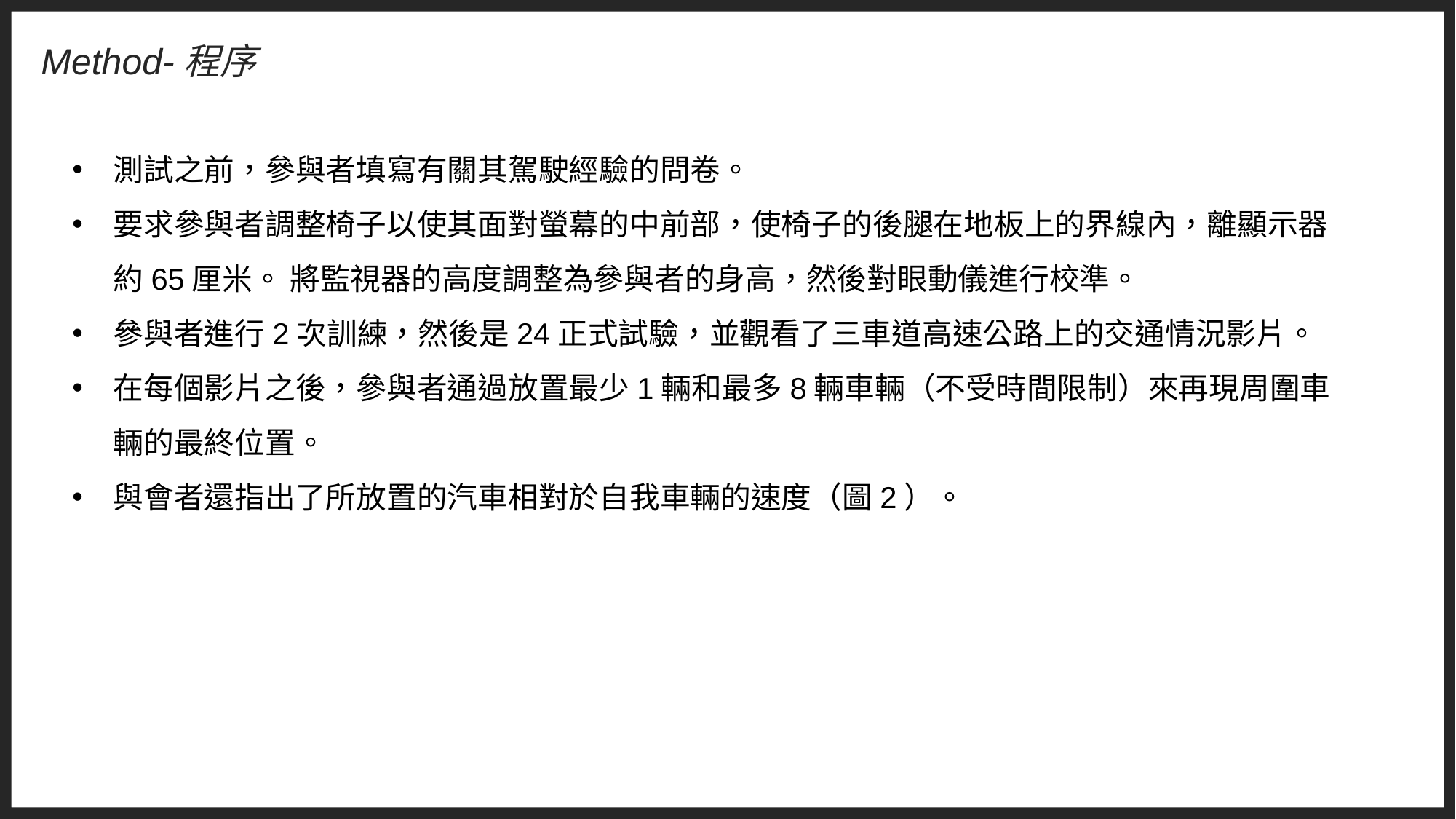

Method-程序
測試之前，參與者填寫有關其駕駛經驗的問卷。
要求參與者調整椅子以使其面對螢幕的中前部，使椅子的後腿在地板上的界線內，離顯示器約65厘米。 將監視器的高度調整為參與者的身高，然後對眼動儀進行校準。
參與者進行2次訓練，然後是24正式試驗，並觀看了三車道高速公路上的交通情況影片。
在每個影片之後，參與者通過放置最少1輛和最多8輛車輛（不受時間限制）來再現周圍車輛的最終位置。
與會者還指出了所放置的汽車相對於自我車輛的速度（圖2）。